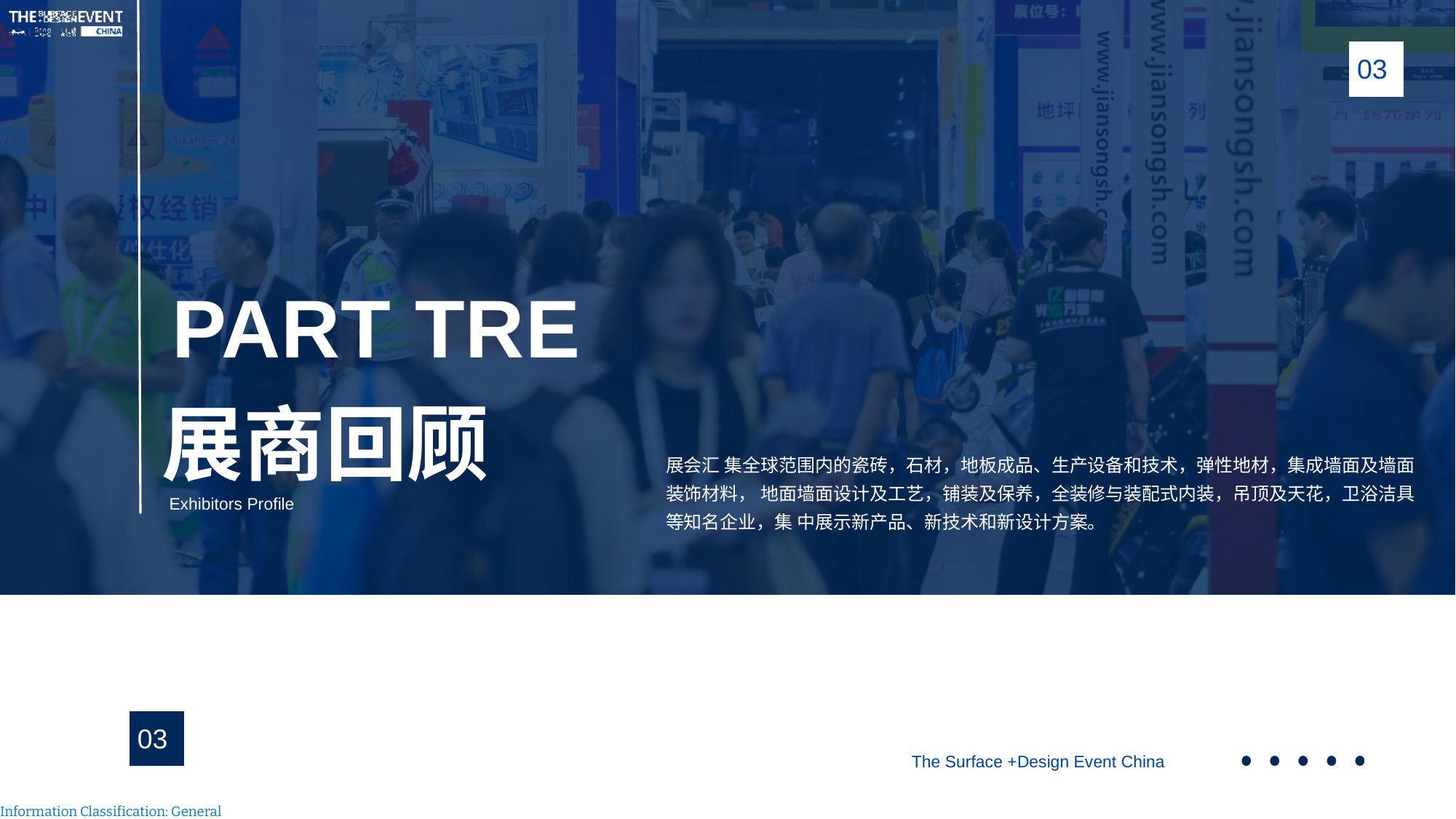

03

PART TRE
展商回顾
展会汇 集全球范围内的瓷砖，石材，地板成品、生产设备和技术，弹性地材，集成墙面及墙面装饰材料， 地面墙面设计及工艺，铺装及保养，全装修与装配式内装，吊顶及天花，卫浴洁具等知名企业，集 中展示新产品、新技术和新设计方案。
Exhibitors Profile

03
The Surface +Design Event China